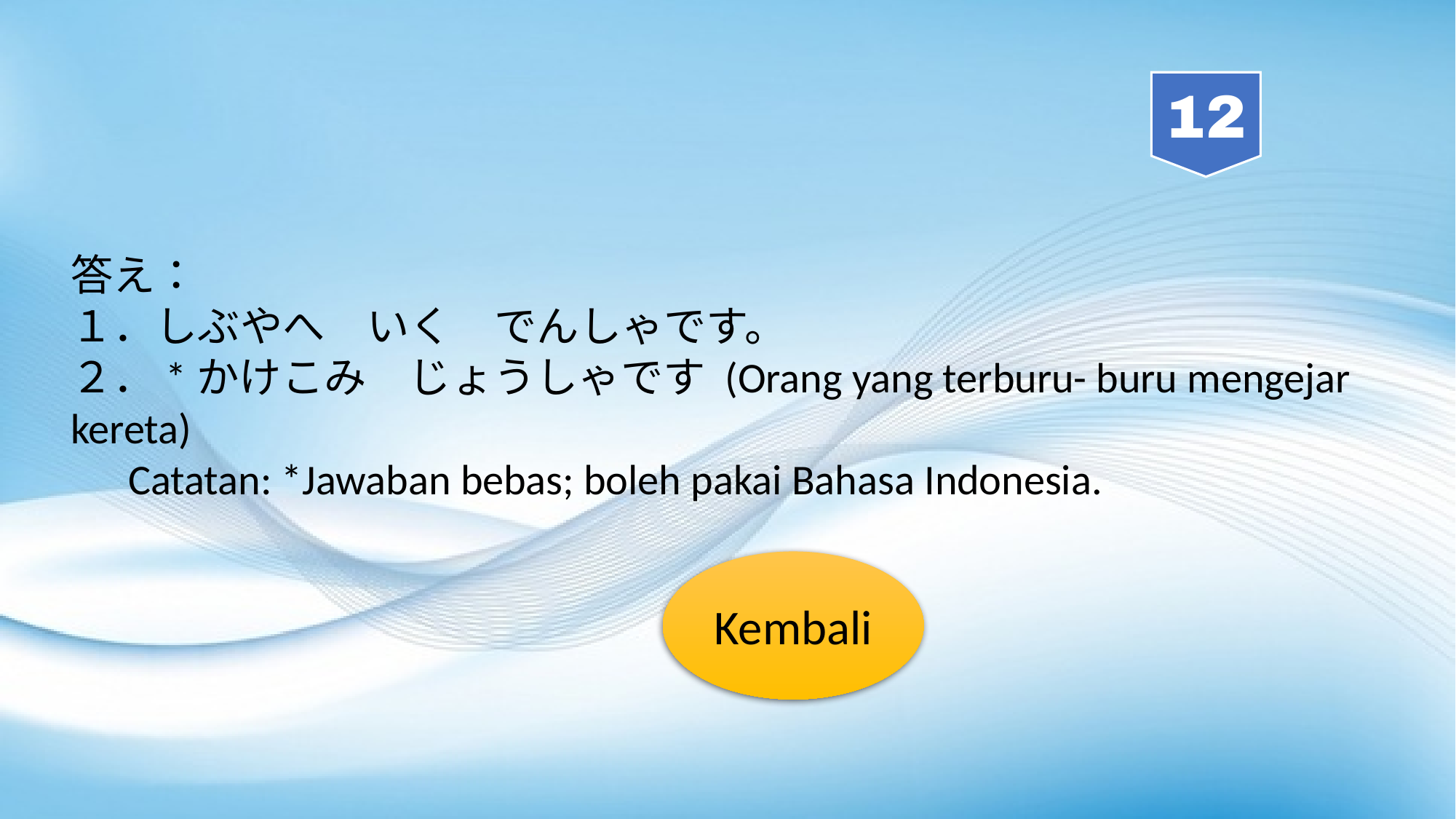

12
答え：
１．しぶやへ　いく　でんしゃです。
２．*かけこみ　じょうしゃです (Orang yang terburu- buru mengejar kereta)
      Catatan: *Jawaban bebas; boleh pakai Bahasa Indonesia.
Kembali